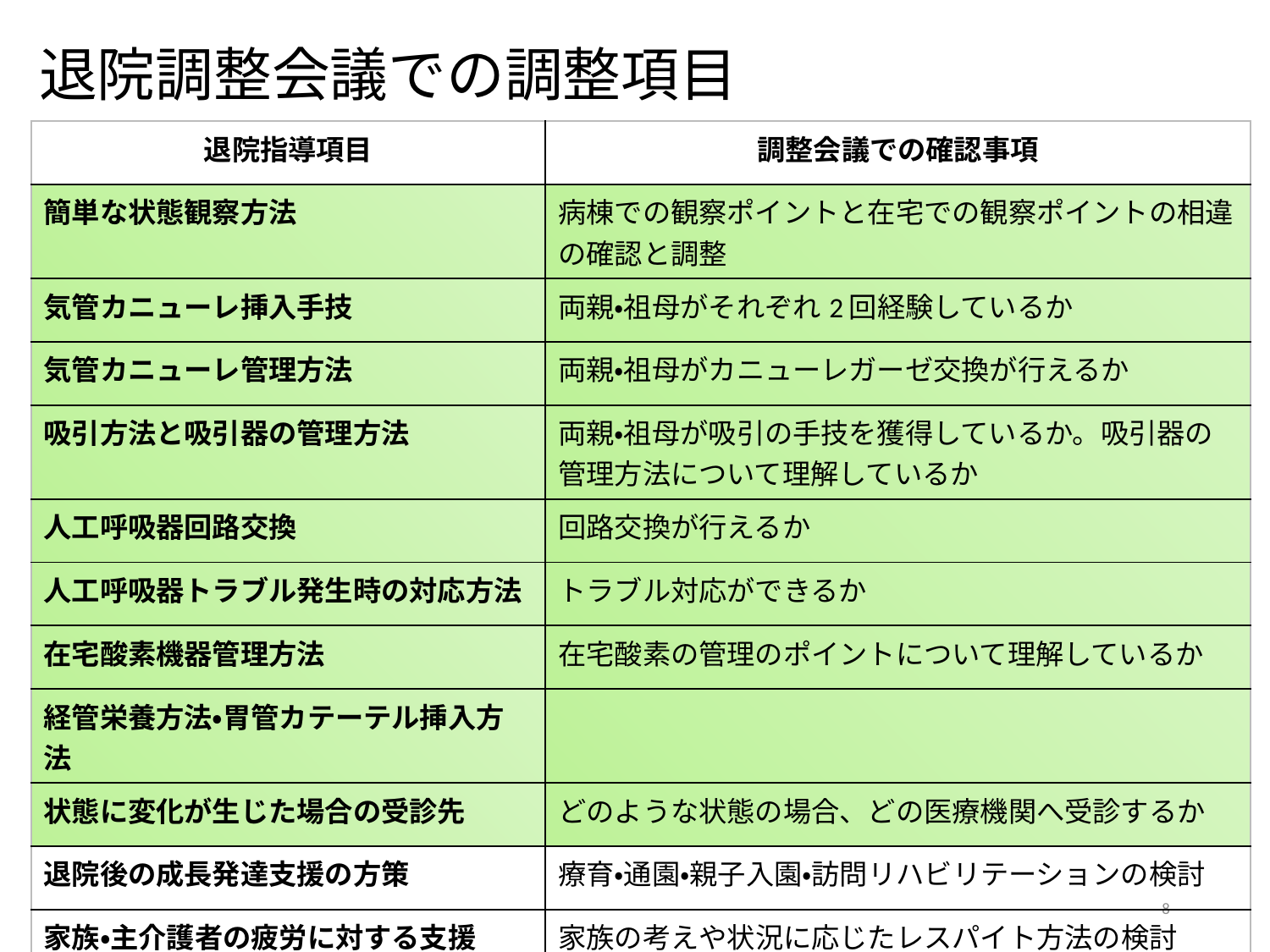

# 退院調整会議での調整項目
| 退院指導項目 | 調整会議での確認事項 |
| --- | --- |
| 簡単な状態観察方法 | 病棟での観察ポイントと在宅での観察ポイントの相違の確認と調整 |
| 気管カニューレ挿入手技 | 両親・祖母がそれぞれ2回経験しているか |
| 気管カニューレ管理方法 | 両親・祖母がカニューレガーゼ交換が行えるか |
| 吸引方法と吸引器の管理方法 | 両親・祖母が吸引の手技を獲得しているか。吸引器の管理方法について理解しているか |
| 人工呼吸器回路交換 | 回路交換が行えるか |
| 人工呼吸器トラブル発生時の対応方法 | トラブル対応ができるか |
| 在宅酸素機器管理方法 | 在宅酸素の管理のポイントについて理解しているか |
| 経管栄養方法・胃管カテーテル挿入方法 |  |
| 状態に変化が生じた場合の受診先 | どのような状態の場合、どの医療機関へ受診するか |
| 退院後の成長発達支援の方策 | 療育・通園・親子入園・訪問リハビリテーションの検討 |
| 家族・主介護者の疲労に対する支援 | 家族の考えや状況に応じたレスパイト方法の検討 |
8